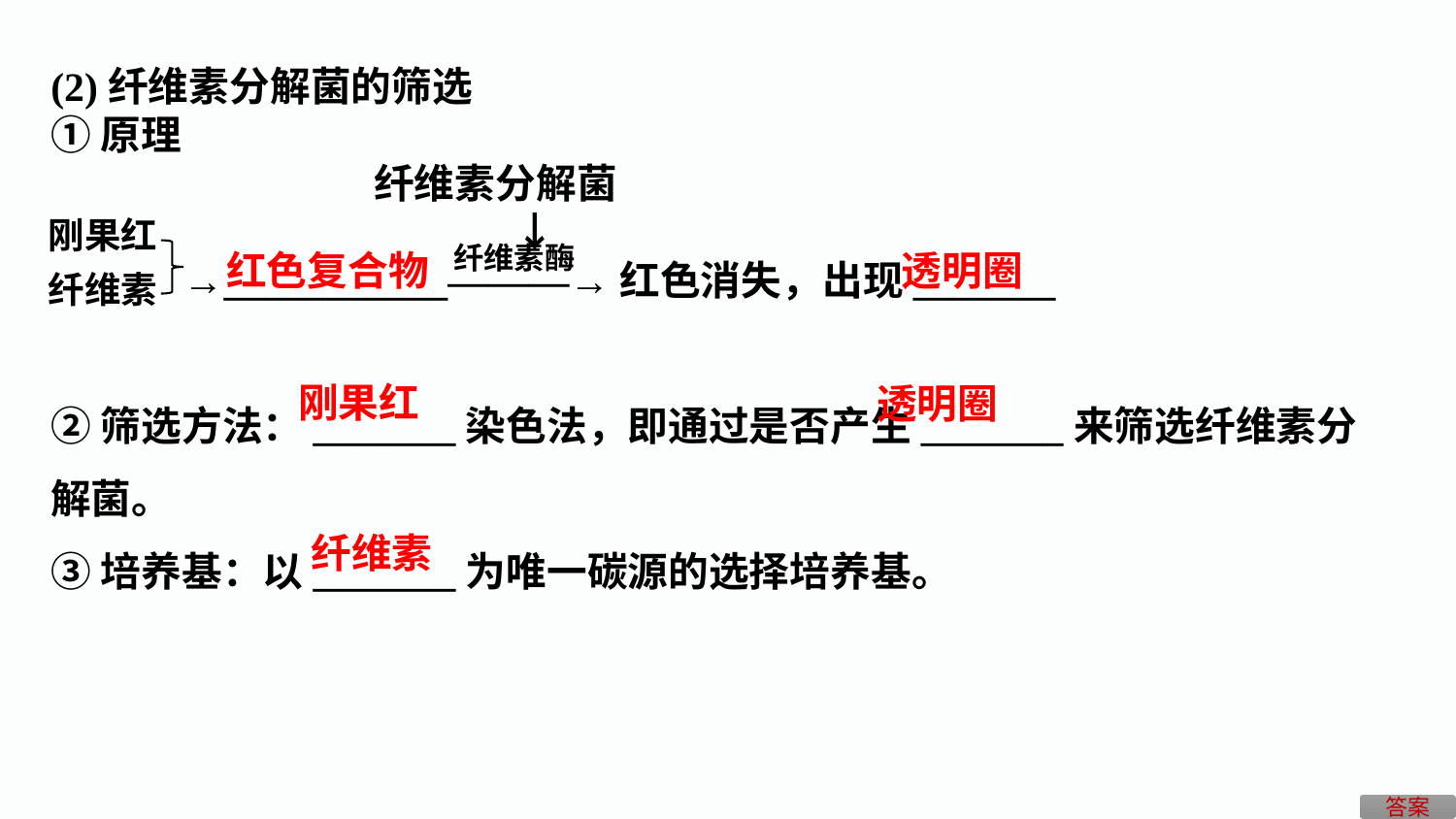

(2)纤维素分解菌的筛选
①原理
                                  纤维素分解菌
　　　　　　　　　　  　↓
             →___________———→红色消失，出现_______

②筛选方法：_______染色法，即通过是否产生_______来筛选纤维素分解菌。
③培养基：以_______为唯一碳源的选择培养基。
刚果红
纤维素酶
红色复合物
透明圈

纤维素
刚果红
透明圈
纤维素
答案